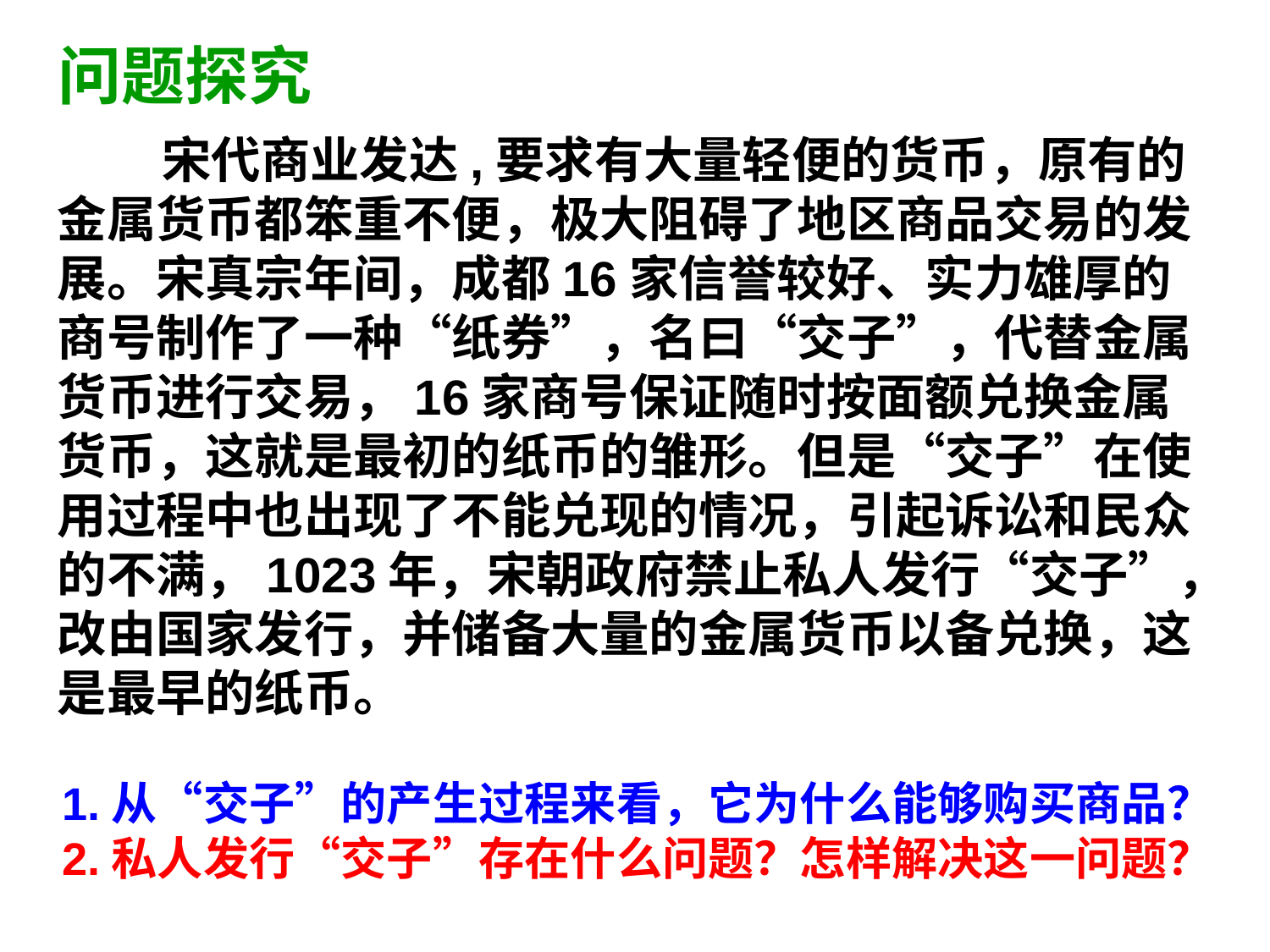

问题探究
     宋代商业发达,要求有大量轻便的货币，原有的金属货币都笨重不便，极大阻碍了地区商品交易的发展。宋真宗年间，成都16家信誉较好、实力雄厚的商号制作了一种“纸券”，名曰“交子”，代替金属货币进行交易，16家商号保证随时按面额兑换金属货币，这就是最初的纸币的雏形。但是“交子”在使用过程中也出现了不能兑现的情况，引起诉讼和民众的不满，1023年，宋朝政府禁止私人发行“交子”，改由国家发行，并储备大量的金属货币以备兑换，这是最早的纸币。
1.从“交子”的产生过程来看，它为什么能够购买商品？
2.私人发行“交子”存在什么问题？怎样解决这一问题？